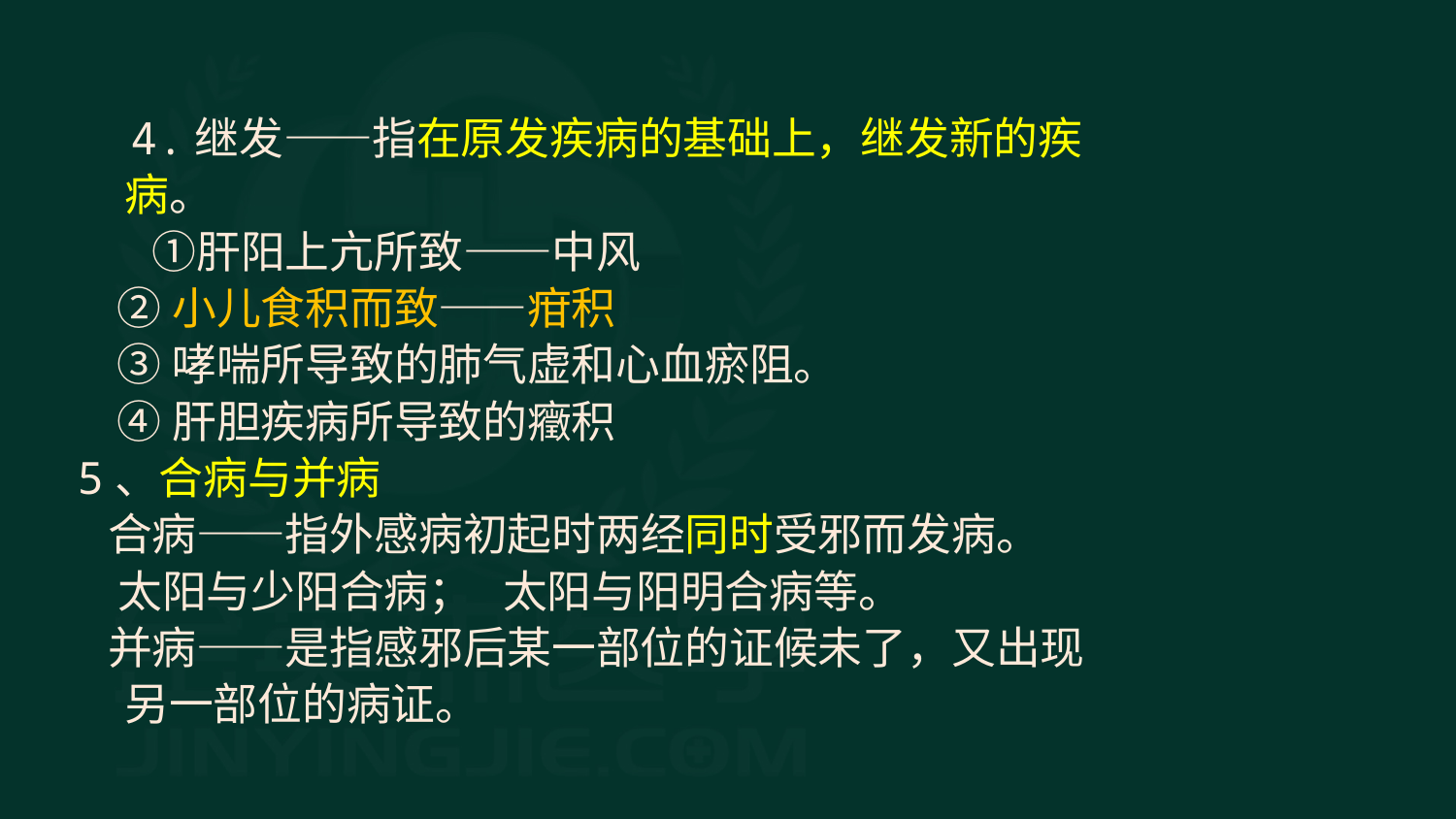

4.继发——指在原发疾病的基础上，继发新的疾病。
 　 ①肝阳上亢所致——中风
    ②小儿食积而致——疳积
    ③哮喘所导致的肺气虚和心血瘀阻。
    ④肝胆疾病所导致的癥积
5、合病与并病
  合病——指外感病初起时两经同时受邪而发病。
   太阳与少阳合病；   太阳与阳明合病等。
  并病——是指感邪后某一部位的证候未了，又出现另一部位的病证。